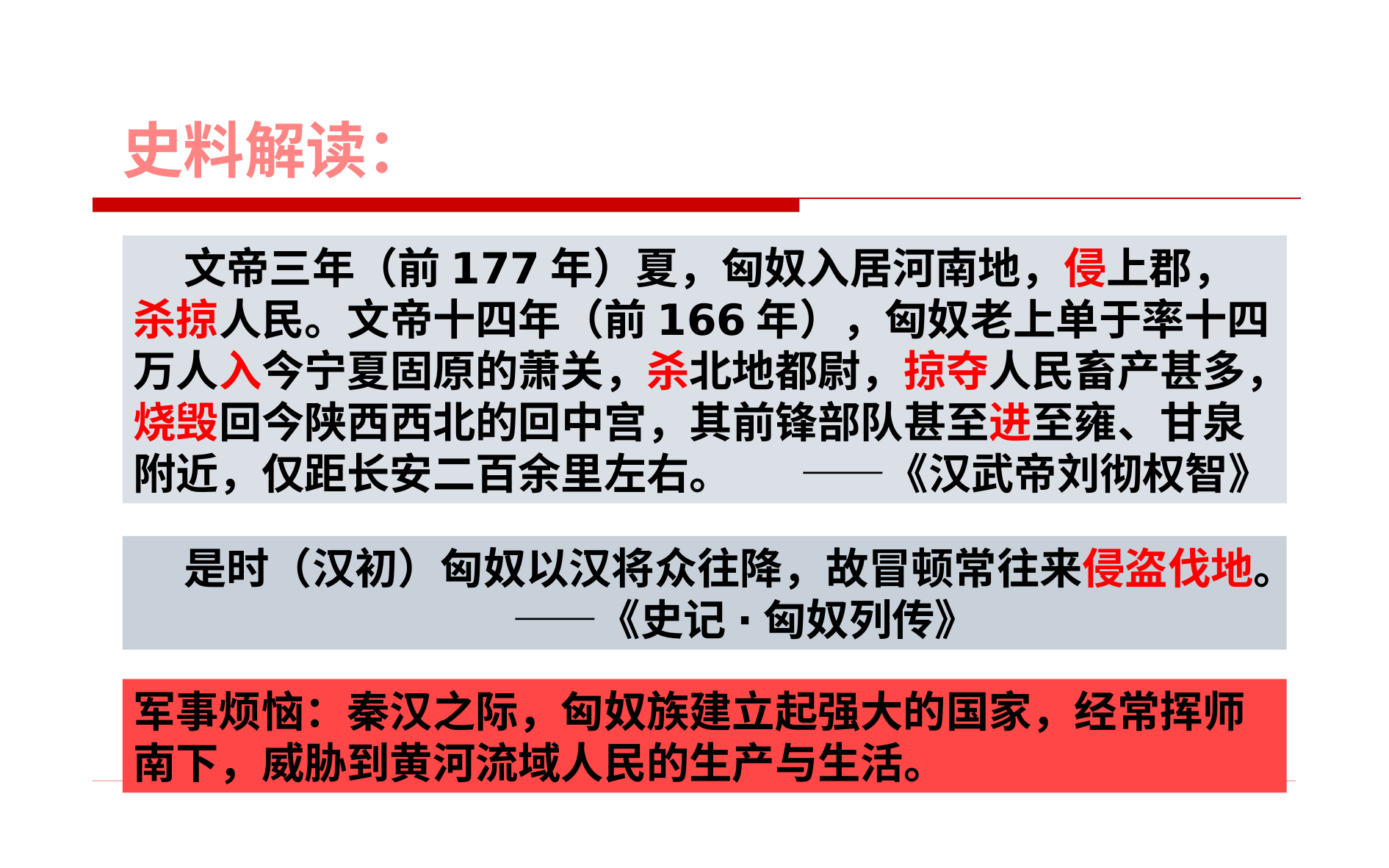

史料解读：
      文帝三年（前177年）夏，匈奴入居河南地，侵上郡，杀掠人民。文帝十四年（前166年），匈奴老上单于率十四万人入今宁夏固原的萧关，杀北地都尉，掠夺人民畜产甚多，烧毁回今陕西西北的回中宫，其前锋部队甚至进至雍、甘泉附近，仅距长安二百余里左右。       ——《汉武帝刘彻权智》
      是时（汉初）匈奴以汉将众往降，故冒顿常往来侵盗伐地。                                       ——《史记·匈奴列传》
军事烦恼：秦汉之际，匈奴族建立起强大的国家，经常挥师南下，威胁到黄河流域人民的生产与生活。